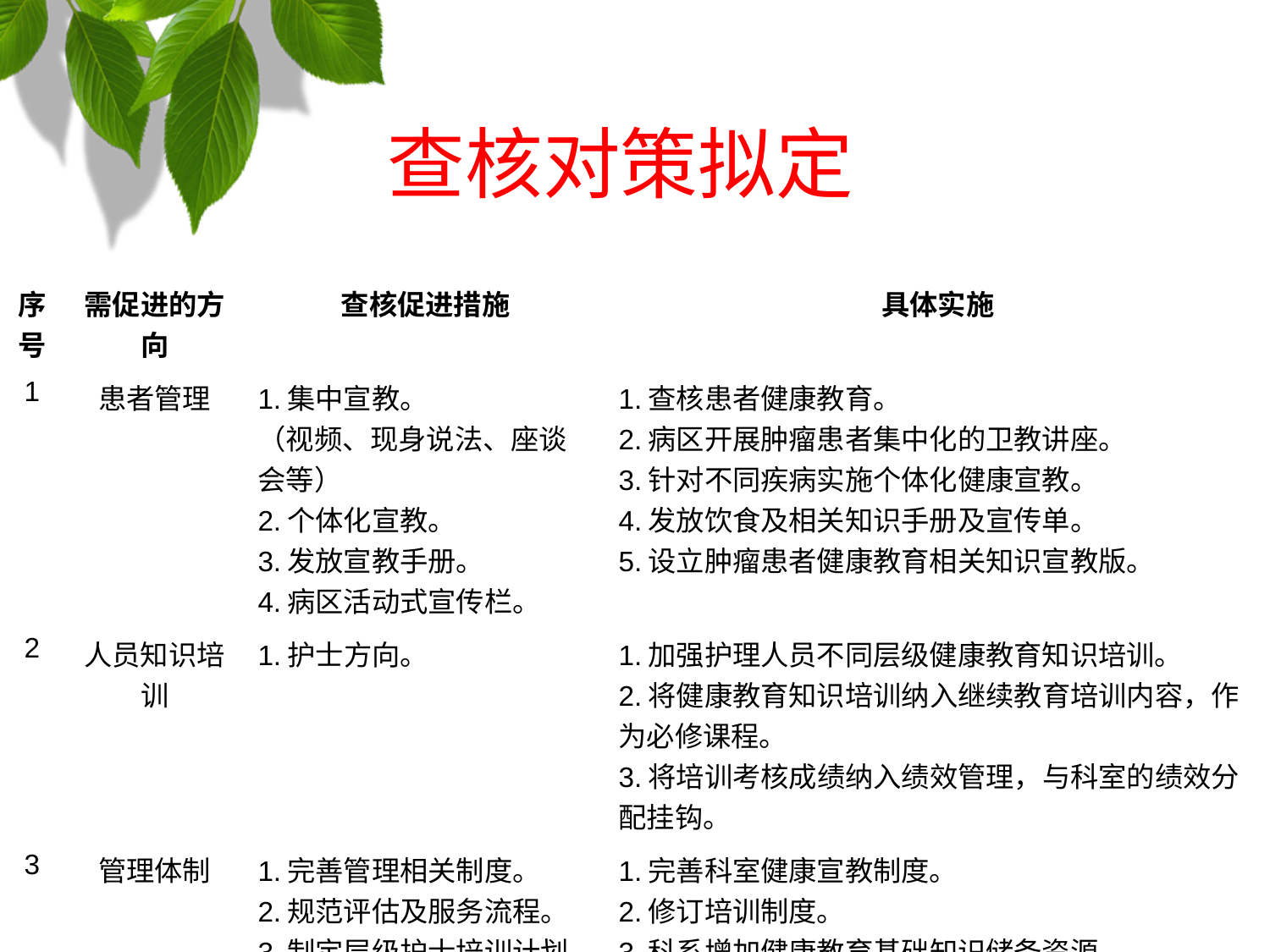

查核对策拟定
| 序 号 | 需促进的方向 | 查核促进措施 | 具体实施 |
| --- | --- | --- | --- |
| 1 | 患者管理 | 1.集中宣教。 （视频、现身说法、座谈会等） 2.个体化宣教。 3.发放宣教手册。 4.病区活动式宣传栏。 | 1.查核患者健康教育。 2.病区开展肿瘤患者集中化的卫教讲座。 3.针对不同疾病实施个体化健康宣教。 4.发放饮食及相关知识手册及宣传单。 5.设立肿瘤患者健康教育相关知识宣教版。 |
| 2 | 人员知识培训 | 1.护士方向。 | 1.加强护理人员不同层级健康教育知识培训。 2.将健康教育知识培训纳入继续教育培训内容，作为必修课程。 3.将培训考核成绩纳入绩效管理，与科室的绩效分配挂钩。 |
| 3 | 管理体制 | 1.完善管理相关制度。 2.规范评估及服务流程。 3.制定层级护士培训计划。 | 1.完善科室健康宣教制度。 2.修订培训制度。 3.科系增加健康教育基础知识储备资源。 4.每周金桥圈针对一点进行反项查核，晨会反馈，进行14天改善成效追踪。查核中采用诱导式提问 |